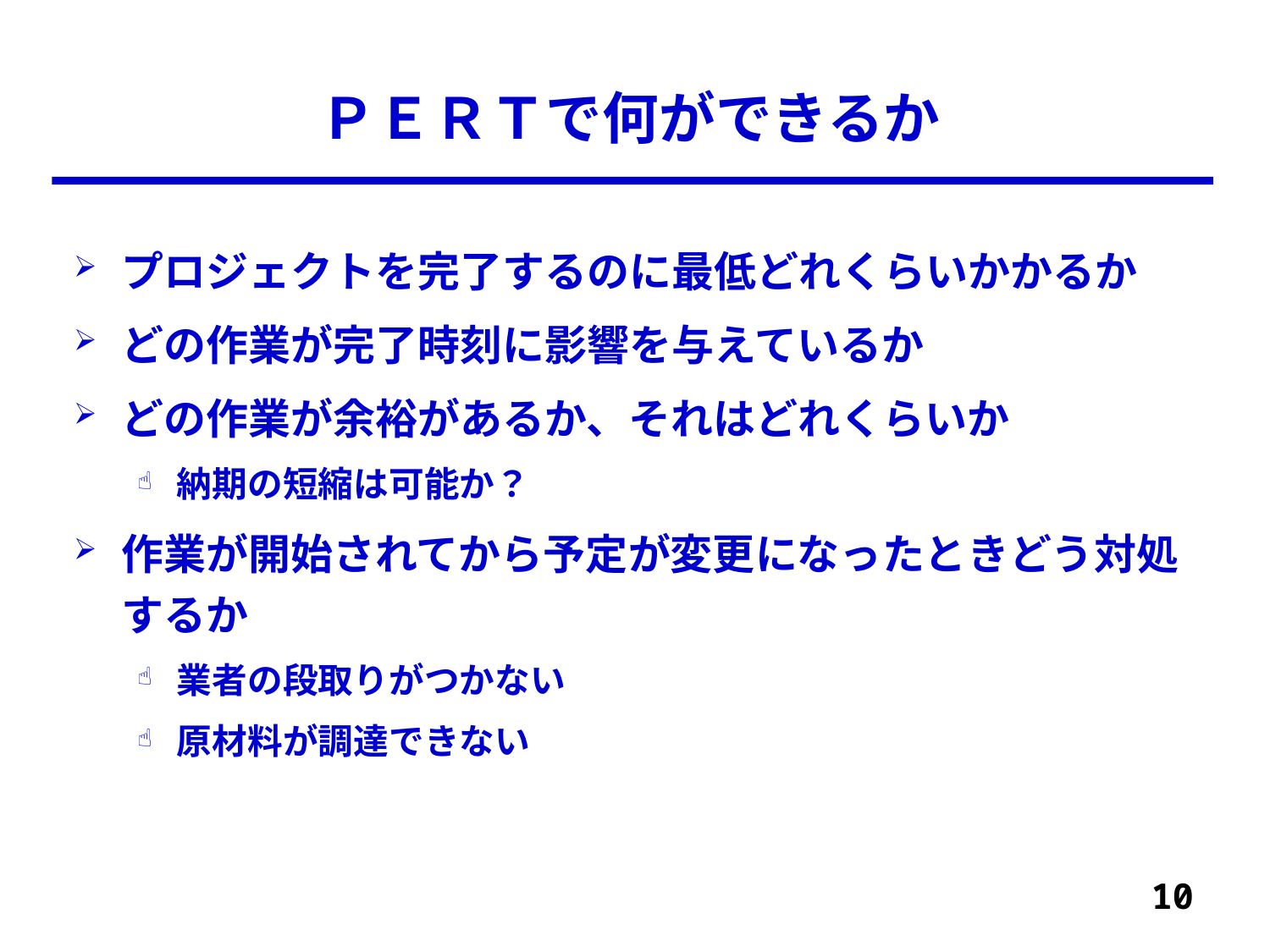

# ＰＥＲＴで何ができるか
プロジェクトを完了するのに最低どれくらいかかるか
どの作業が完了時刻に影響を与えているか
どの作業が余裕があるか、それはどれくらいか
納期の短縮は可能か？
作業が開始されてから予定が変更になったときどう対処するか
業者の段取りがつかない
原材料が調達できない
10